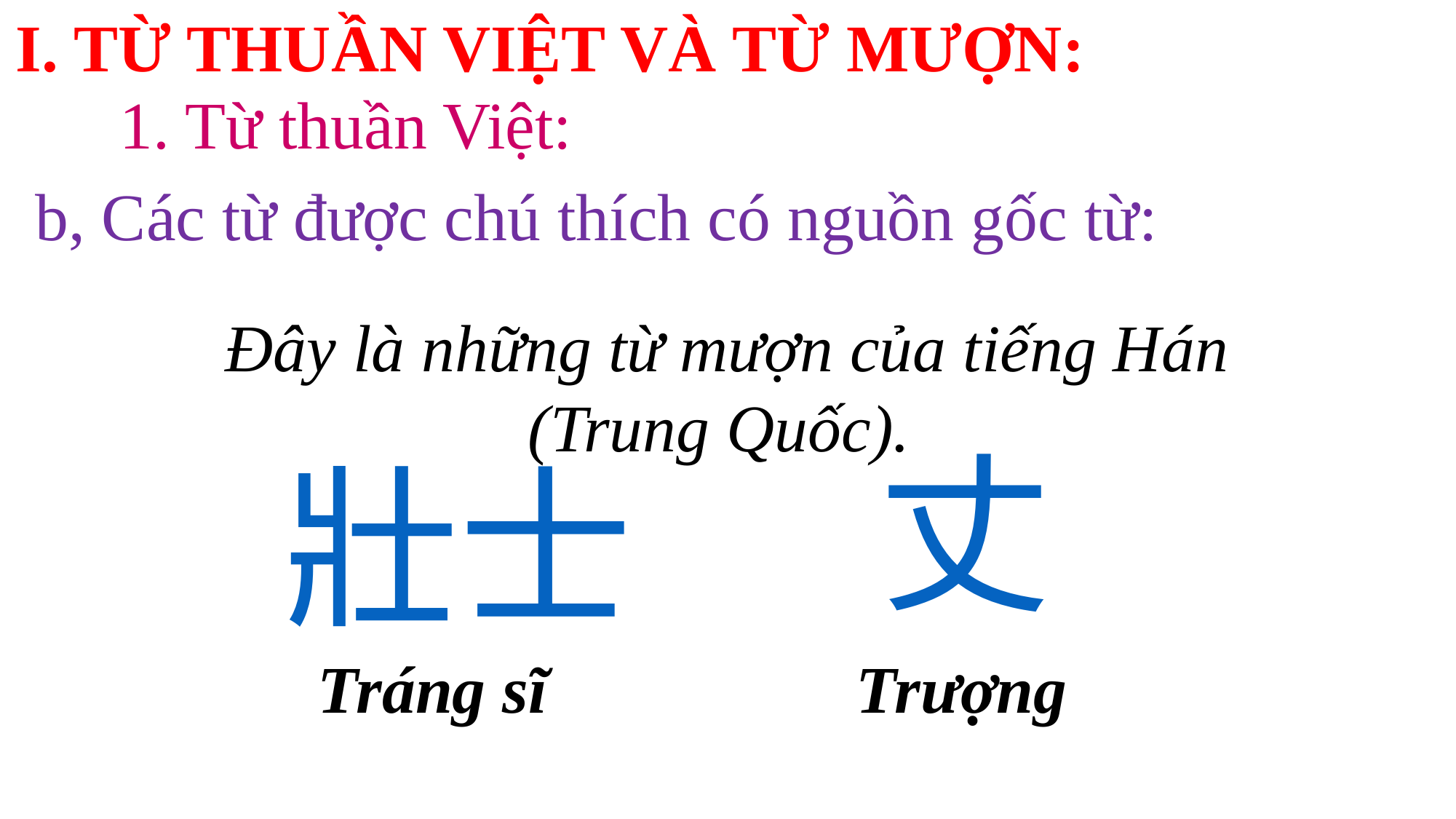

I. TỪ THUẦN VIỆT VÀ TỪ MƯỢN:
	1. Từ thuần Việt:
b, Các từ được chú thích có nguồn gốc từ:
Đây là những từ mượn của tiếng Hán (Trung Quốc).
丈
壯士
Tráng sĩ
Trượng